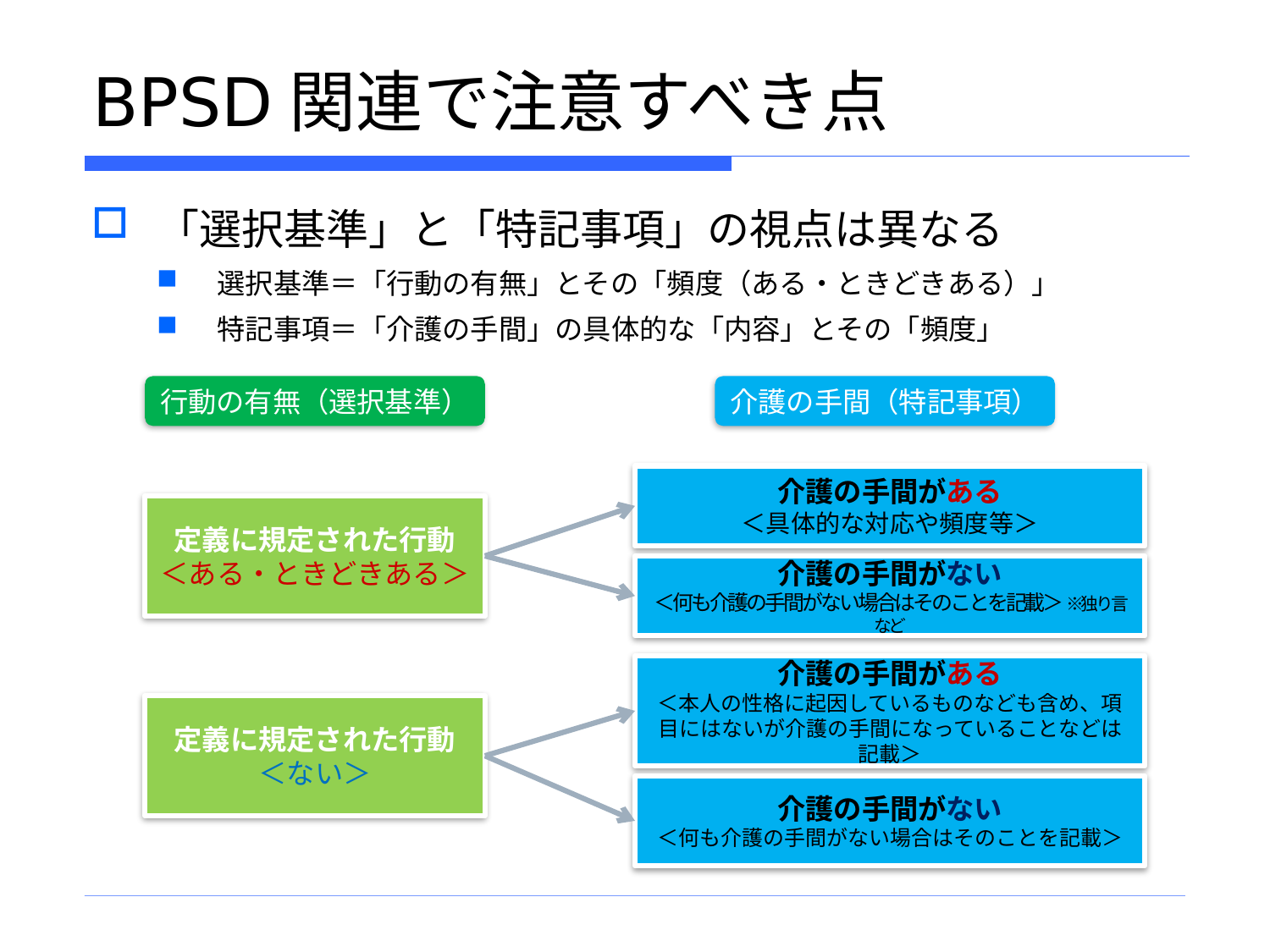

# BPSD関連で注意すべき点
「選択基準」と「特記事項」の視点は異なる
選択基準＝「行動の有無」とその「頻度（ある・ときどきある）」
特記事項＝「介護の手間」の具体的な「内容」とその「頻度」

行動の有無（選択基準）
介護の手間（特記事項）
介護の手間がある
＜具体的な対応や頻度等＞
定義に規定された行動
＜ある・ときどきある＞
介護の手間がない
＜何も介護の手間がない場合はそのことを記載＞ ※独り言など
介護の手間がある
＜本人の性格に起因しているものなども含め、項目にはないが介護の手間になっていることなどは記載＞
定義に規定された行動
＜ない＞
介護の手間がない
＜何も介護の手間がない場合はそのことを記載＞